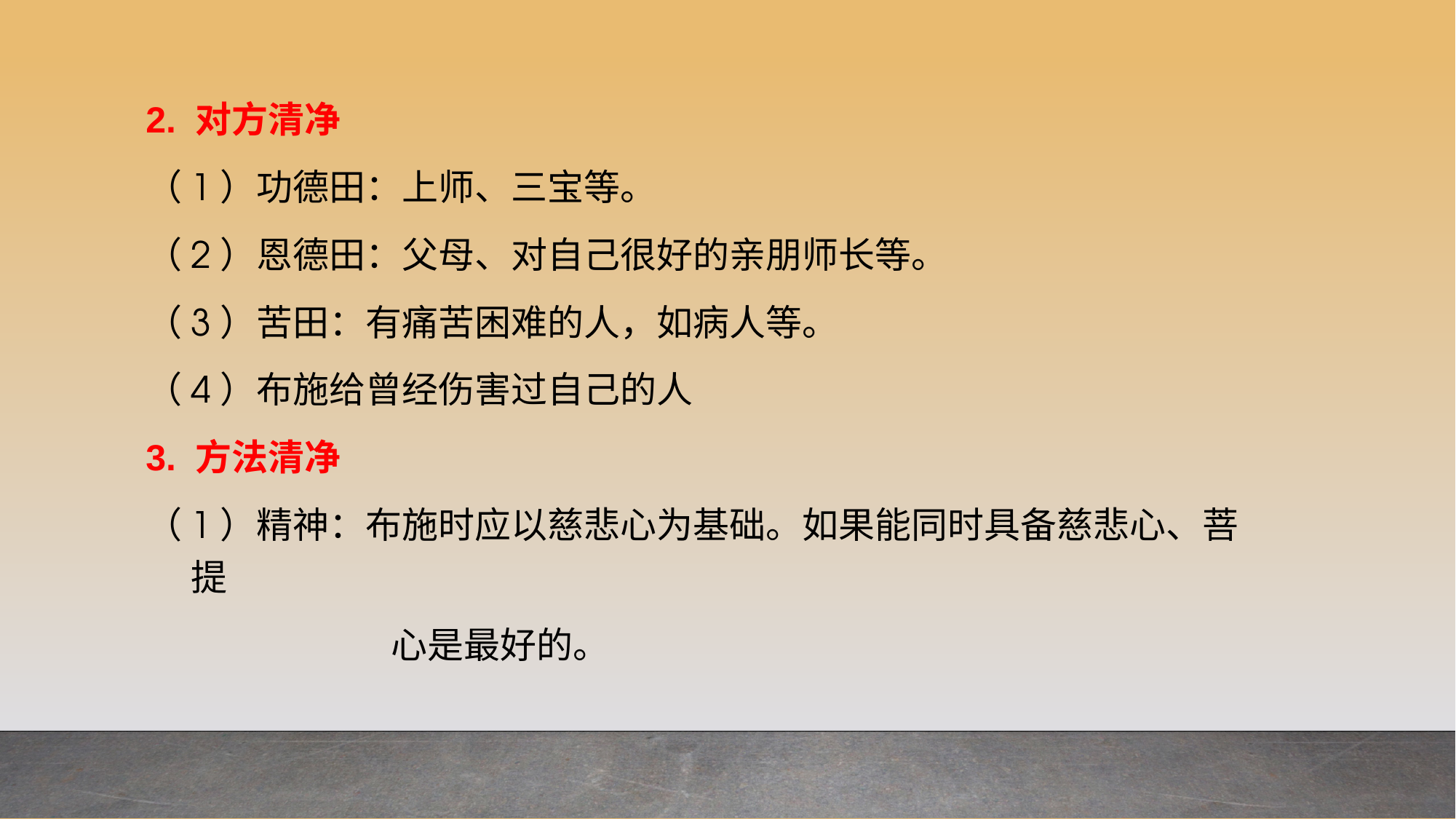

2. 对方清净
（1）功德田：上师、三宝等。
（2）恩德田：父母、对自己很好的亲朋师长等。
（3）苦田：有痛苦困难的人，如病人等。
（4）布施给曾经伤害过自己的人
3. 方法清净
（1）精神：布施时应以慈悲心为基础。如果能同时具备慈悲心、菩提
		          心是最好的。